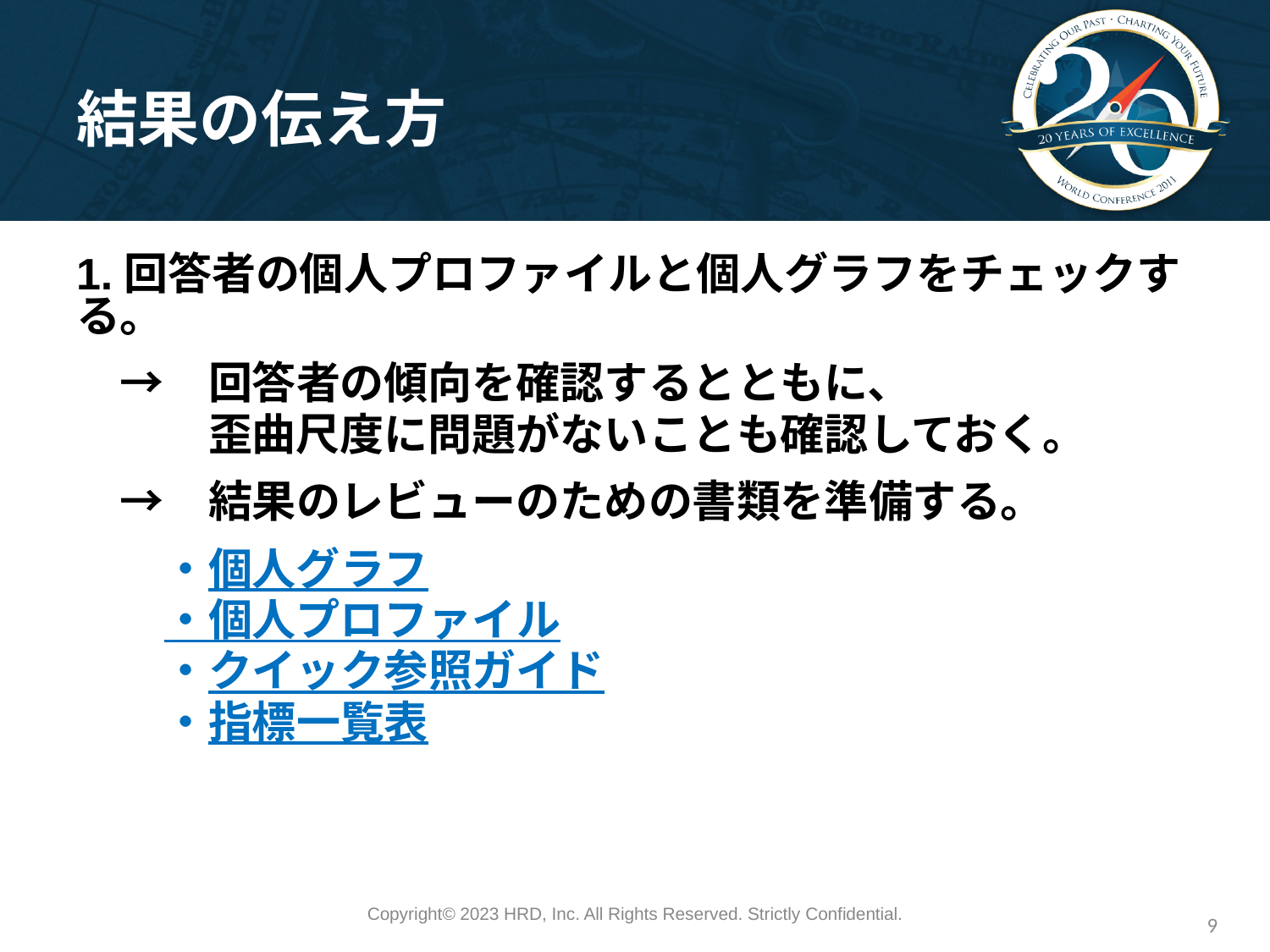

# 結果の伝え方
1.回答者の個人プロファイルと個人グラフをチェックする。

　→　回答者の傾向を確認するとともに、
　　　歪曲尺度に問題がないことも確認しておく。

　→　結果のレビューのための書類を準備する。

　　・個人グラフ
　　・個人プロファイル
　　・クイック参照ガイド
　　・指標一覧表

Copyright©️ 2023 HRD, Inc. All Rights Reserved. Strictly Confidential.
9